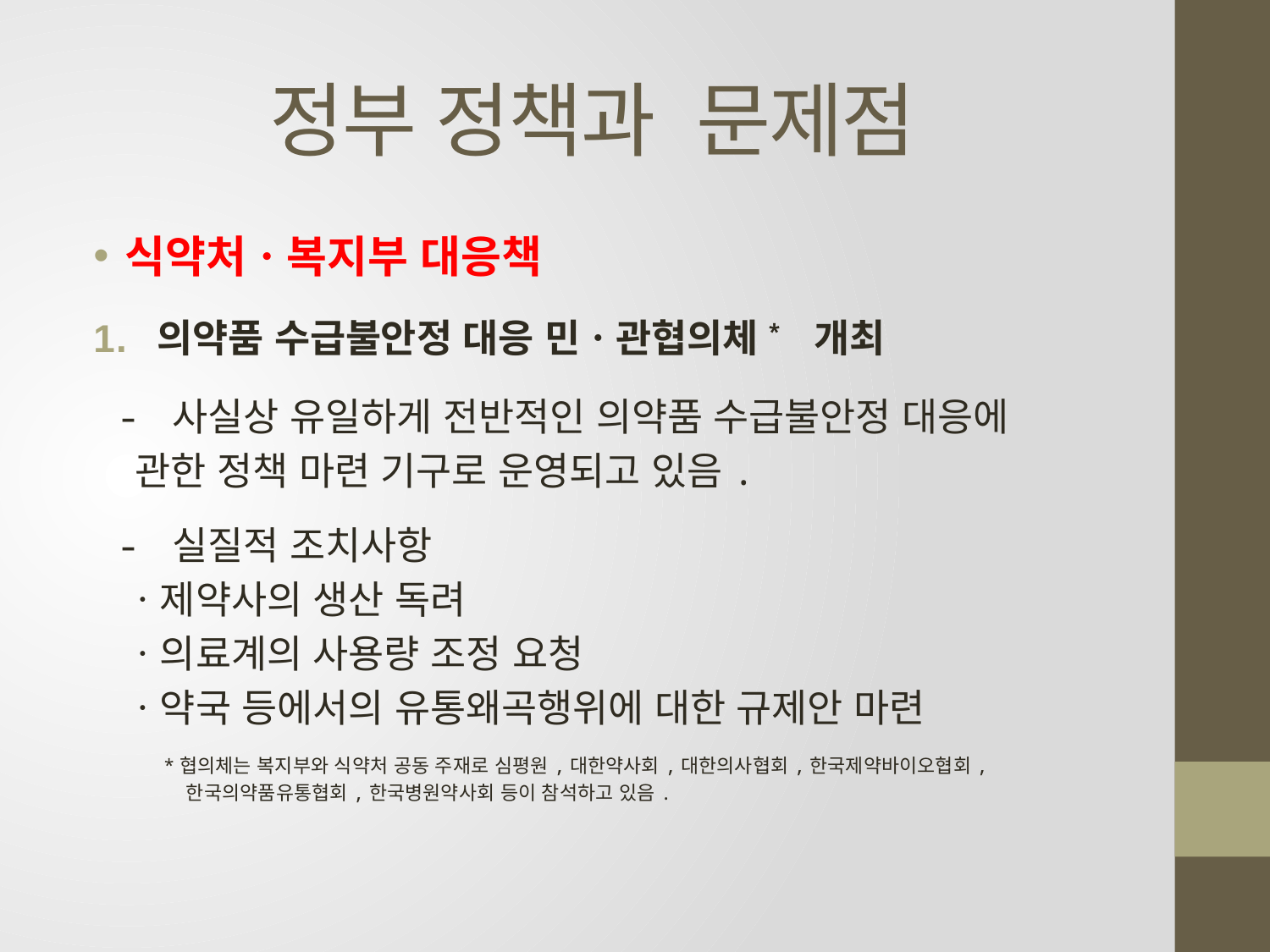

# 정부 정책과  문제점
식약처ㆍ복지부 대응책

의약품 수급불안정 대응 민ㆍ관협의체* 개최

 - 사실상 유일하게 전반적인 의약품 수급불안정 대응에
   관한 정책 마련 기구로 운영되고 있음.

 - 실질적 조치사항
  ㆍ제약사의 생산 독려
  ㆍ의료계의 사용량 조정 요청
  ㆍ약국 등에서의 유통왜곡행위에 대한 규제안 마련

      *협의체는 복지부와 식약처 공동 주재로 심평원,대한약사회,대한의사협회,한국제약바이오협회,
                한국의약품유통협회,한국병원약사회 등이 참석하고 있음.